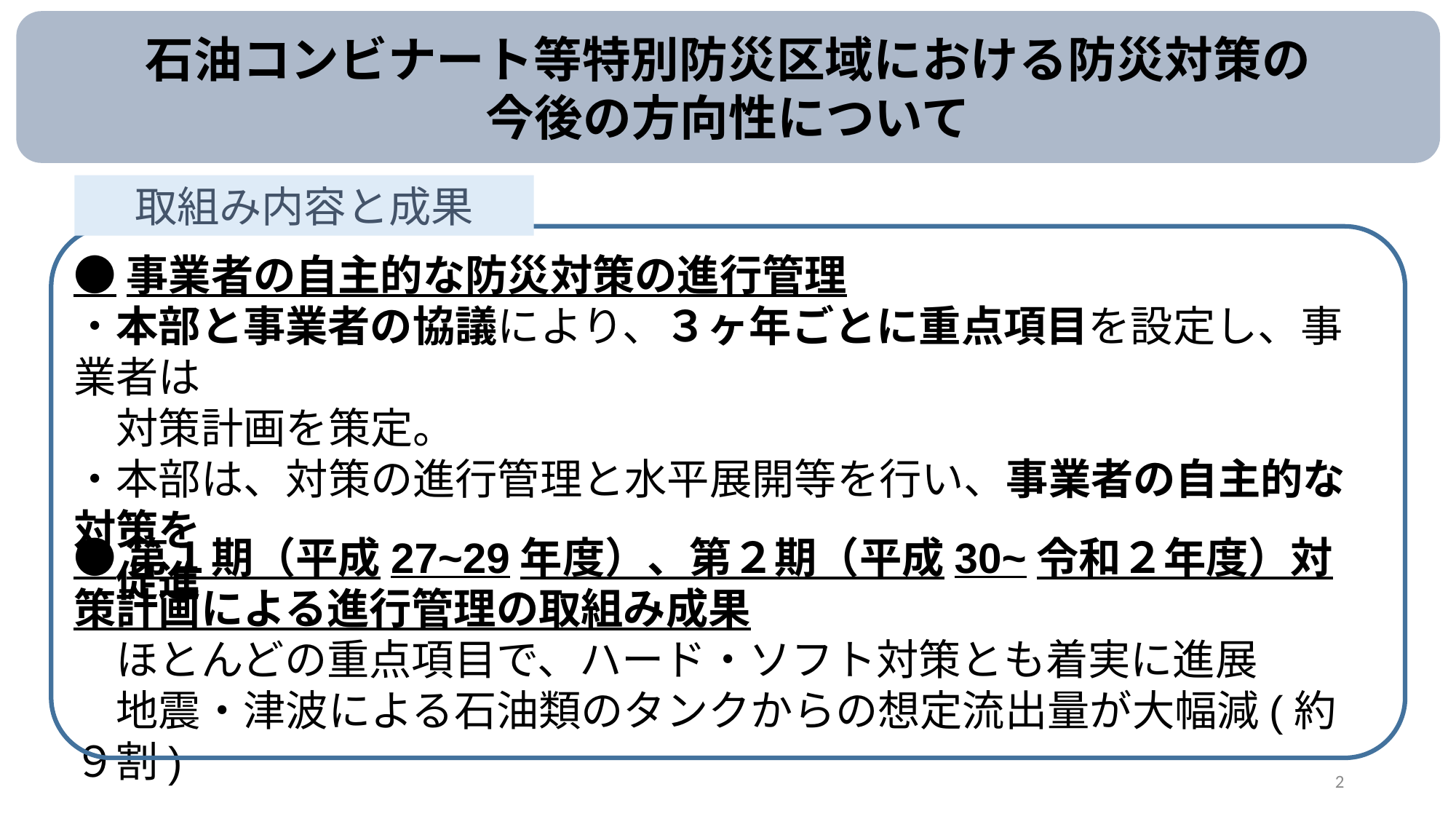

石油コンビナート等特別防災区域における防災対策の
今後の方向性について
取組み内容と成果

●事業者の自主的な防災対策の進行管理
・本部と事業者の協議により、３ヶ年ごとに重点項目を設定し、事業者は
　対策計画を策定。
・本部は、対策の進行管理と水平展開等を行い、事業者の自主的な対策を
　促進
●第１期（平成27~29年度）、第２期（平成30~令和２年度）対策計画による進行管理の取組み成果
　ほとんどの重点項目で、ハード・ソフト対策とも着実に進展
　地震・津波による石油類のタンクからの想定流出量が大幅減(約９割)
2